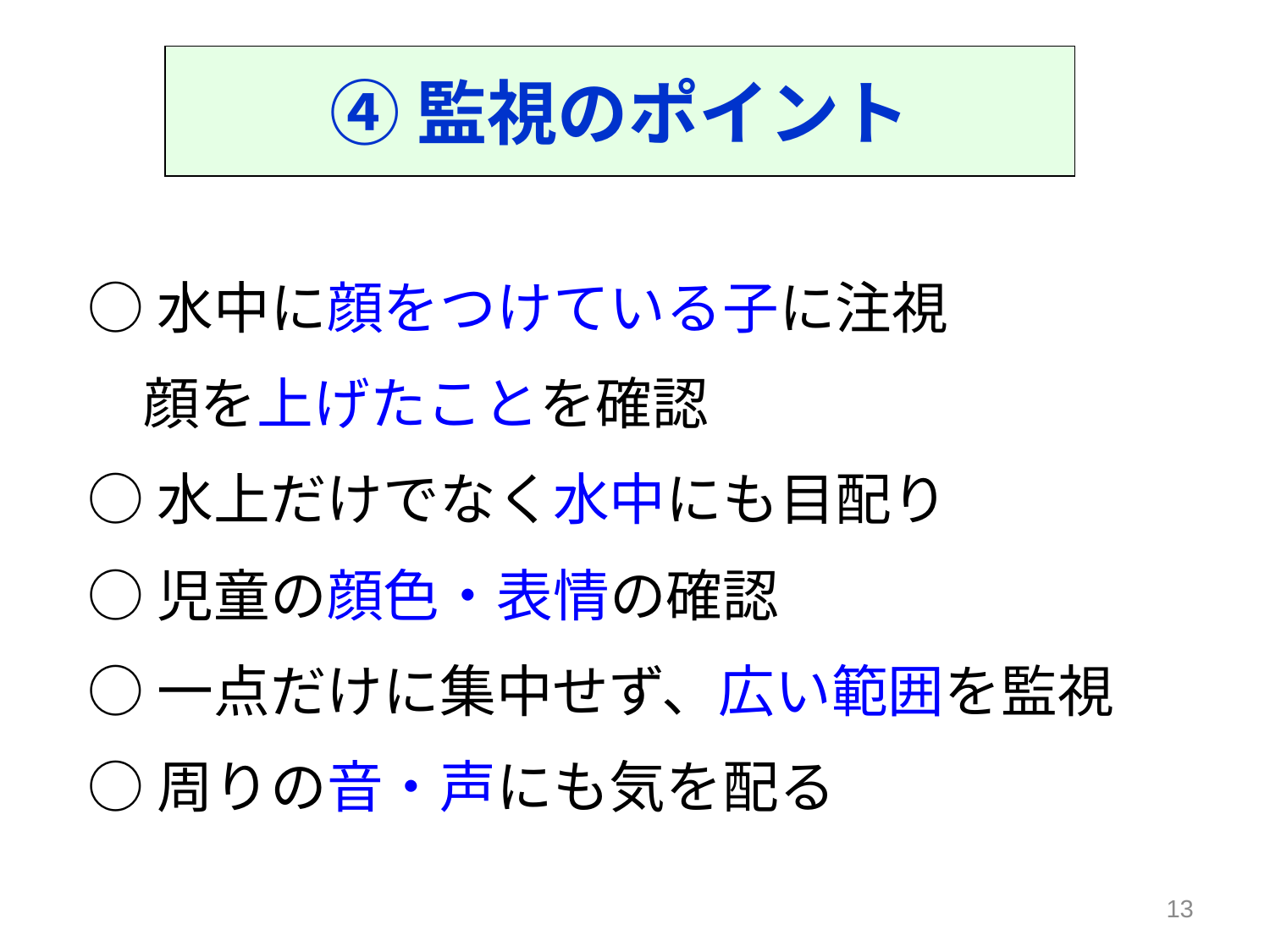

④監視のポイント
○水中に顔をつけている子に注視
　顔を上げたことを確認
○水上だけでなく水中にも目配り
○児童の顔色・表情の確認
○一点だけに集中せず、広い範囲を監視
○周りの音・声にも気を配る
13